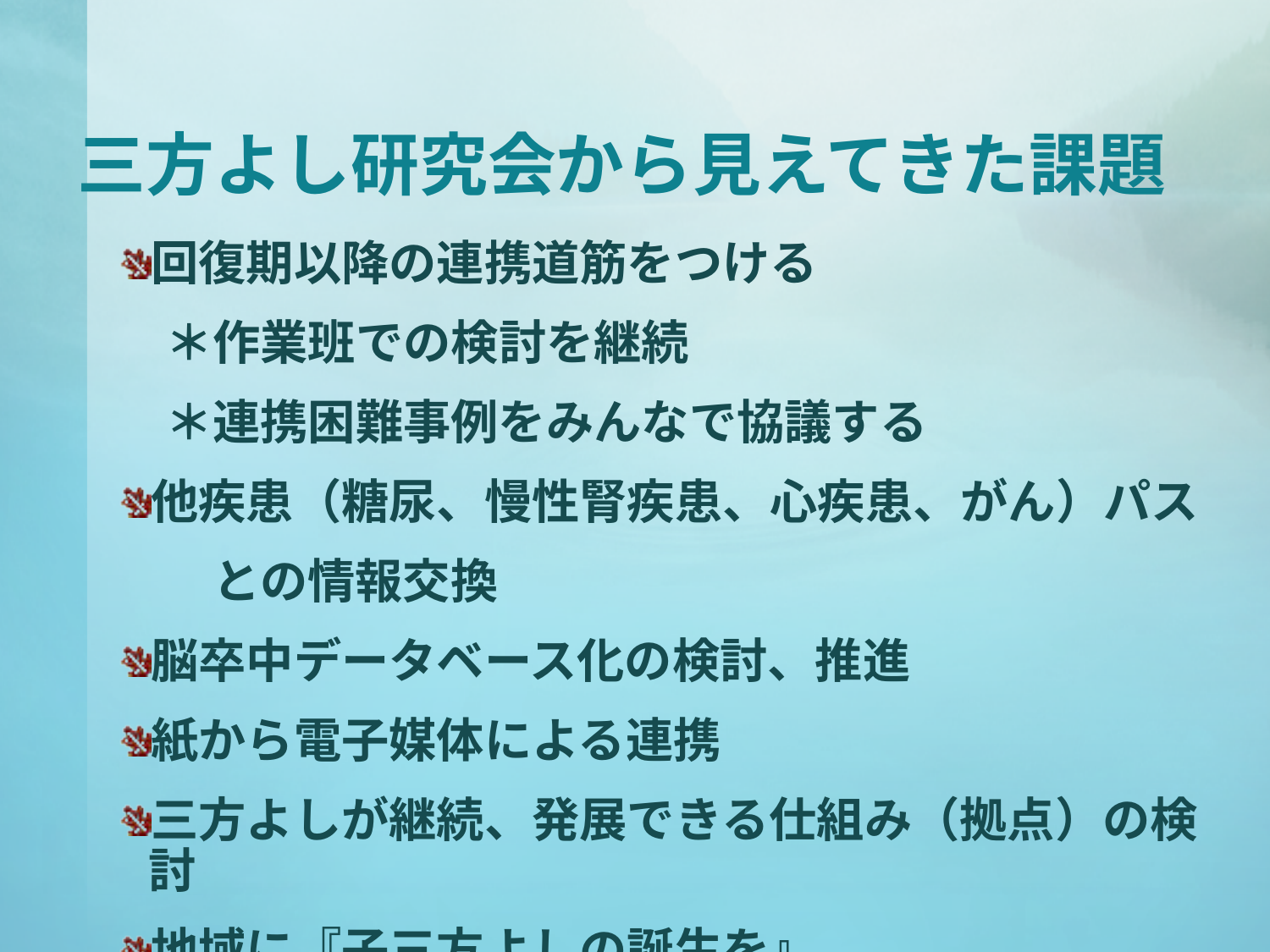

# 三方よし研究会から見えてきた課題
回復期以降の連携道筋をつける
　＊作業班での検討を継続
　＊連携困難事例をみんなで協議する
他疾患（糖尿、慢性腎疾患、心疾患、がん）パス
　　との情報交換
脳卒中データベース化の検討、推進
紙から電子媒体による連携
三方よしが継続、発展できる仕組み（拠点）の検討
地域に『子三方よしの誕生を』